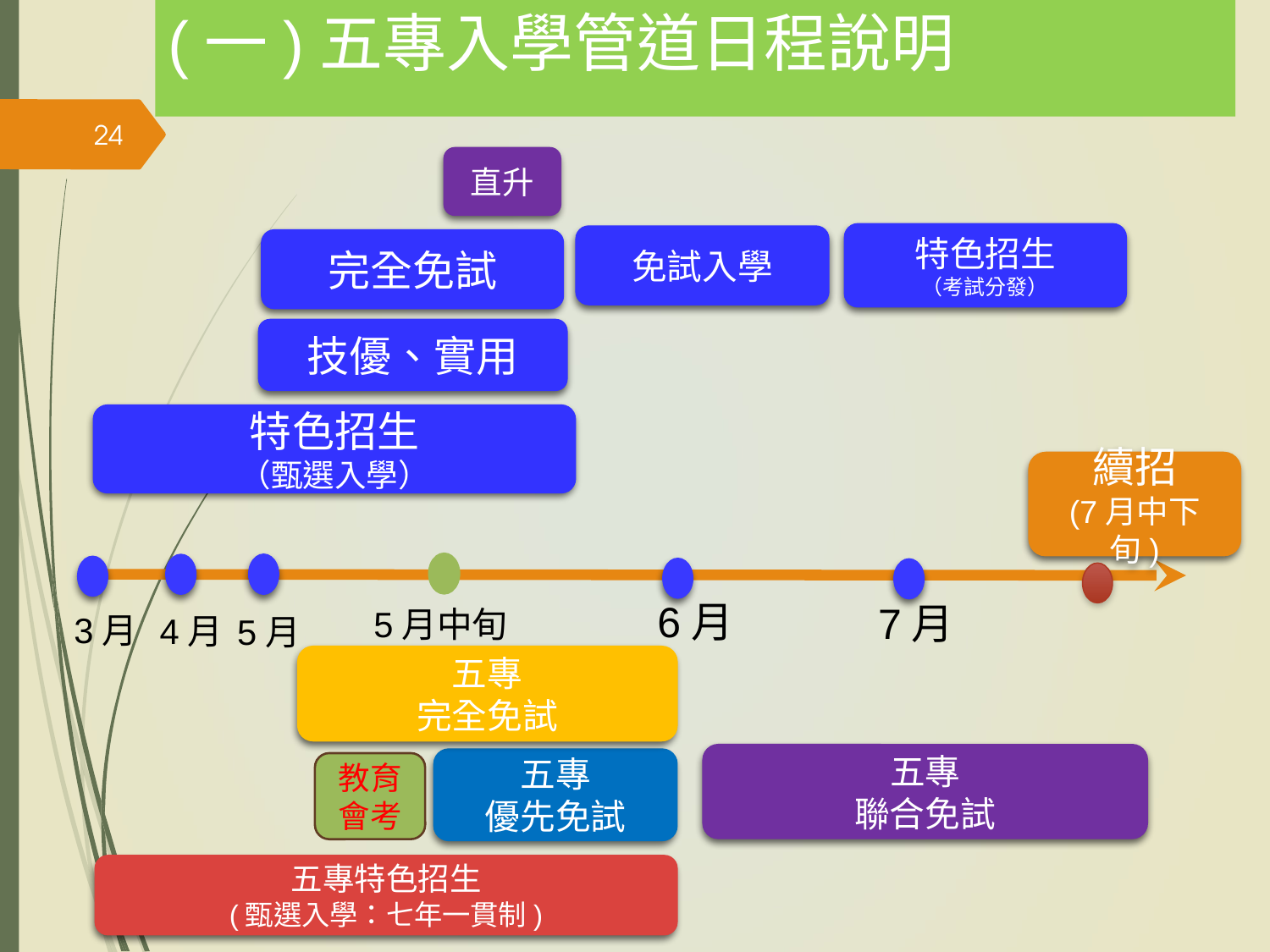

# (一)五專入學管道日程說明
24
直升
特色招生
（考試分發）
免試入學
完全免試
技優、實用
特色招生
（甄選入學）
續招
(7月中下旬)

6月
7月
5月中旬
3月
4月
5月
五專
完全免試
五專
聯合免試
五專
優先免試
教育會考
五專特色招生
(甄選入學：七年一貫制)